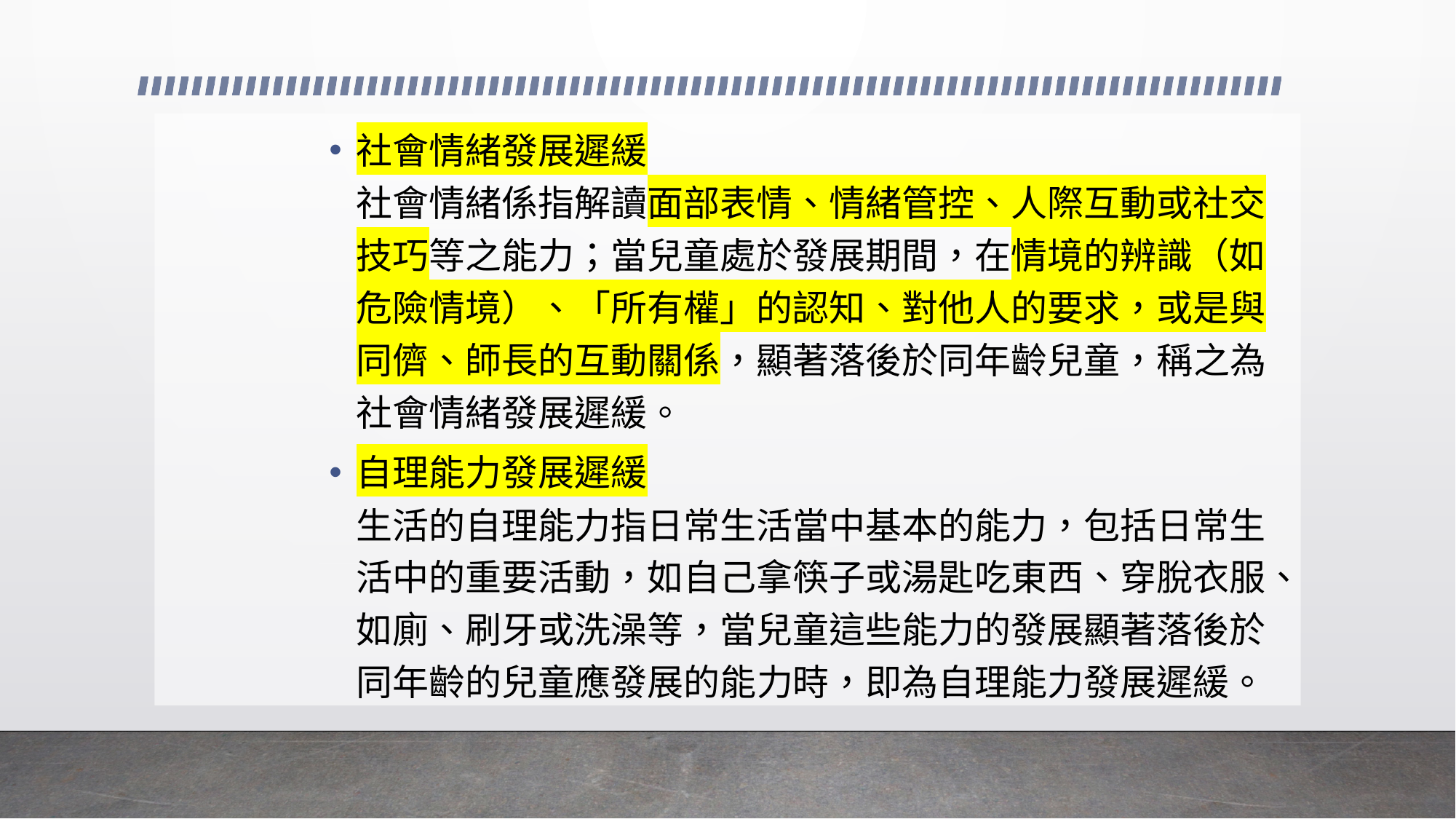

社會情緒發展遲緩
社會情緒係指解讀面部表情、情緒管控、人際互動或社交技巧等之能力；當兒童處於發展期間，在情境的辨識（如危險情境）、「所有權」的認知、對他人的要求，或是與同儕、師長的互動關係，顯著落後於同年齡兒童，稱之為社會情緒發展遲緩。
自理能力發展遲緩
生活的自理能力指日常生活當中基本的能力，包括日常生活中的重要活動，如自己拿筷子或湯匙吃東西、穿脫衣服、如廁、刷牙或洗澡等，當兒童這些能力的發展顯著落後於同年齡的兒童應發展的能力時，即為自理能力發展遲緩。